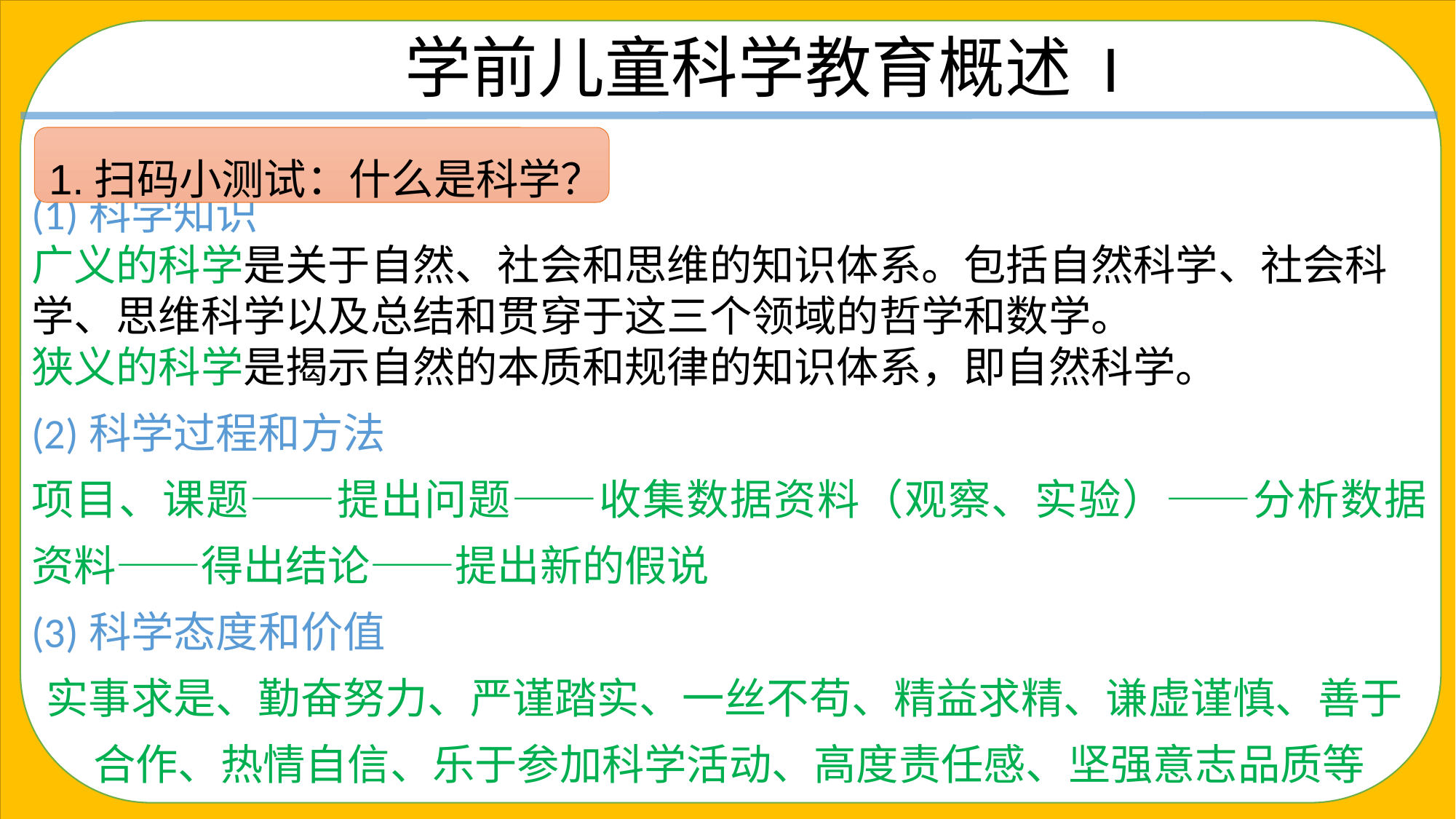

学前儿童科学教育概述 I

(1)科学知识
广义的科学是关于自然、社会和思维的知识体系。包括自然科学、社会科学、思维科学以及总结和贯穿于这三个领域的哲学和数学。
狭义的科学是揭示自然的本质和规律的知识体系，即自然科学。
(2)科学过程和方法
项目、课题——提出问题——收集数据资料（观察、实验）——分析数据资料——得出结论——提出新的假说
(3)科学态度和价值
实事求是、勤奋努力、严谨踏实、一丝不苟、精益求精、谦虚谨慎、善于  合作、热情自信、乐于参加科学活动、高度责任感、坚强意志品质等

1.扫码小测试：什么是科学？